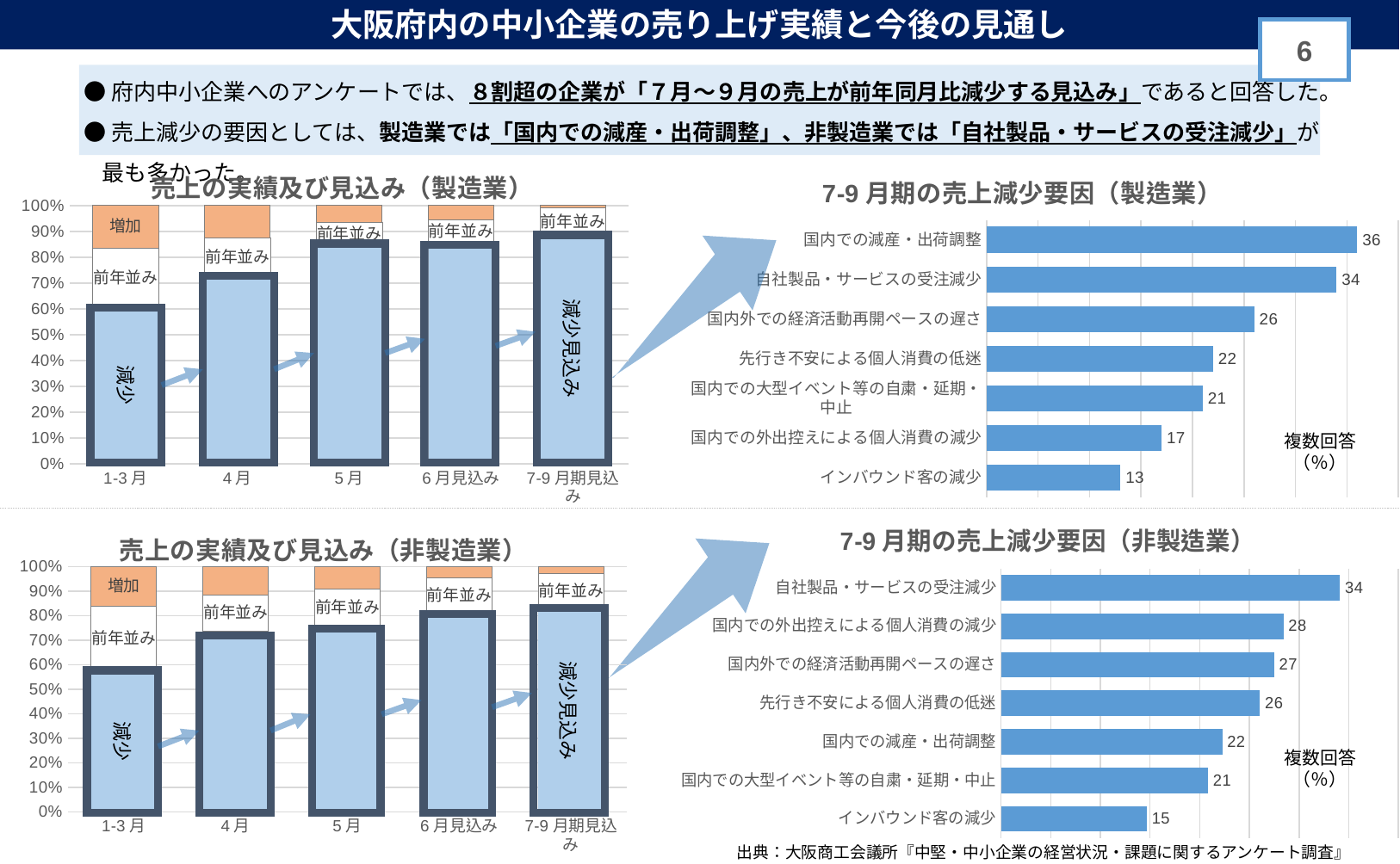

大阪府内の中小企業の売り上げ実績と今後の見通し
6
 ●府内中小企業へのアンケートでは、８割超の企業が「７月～９月の売上が前年同月比減少する見込み」であると回答した。
 ●売上減少の要因としては、製造業では「国内での減産・出荷調整」、非製造業では「自社製品・サービスの受注減少」が最も多かった。

### Chart: 売上の実績及び見込み（製造業）

| Category | 減少 | 前年並み | 増加 |
|---|---|---|---|
| 1-3月 | 81.0 | 31.0 | 22.0 |
| 4月 | 98.0 | 20.0 | 17.0 |
| 5月 | 115.0 | 12.0 | 9.0 |
| 6月見込み | 109.0 | 12.0 | 7.0 |
| 7-9月期見込み | 100.0 | 13.0 | 1.0 |

### Chart: 7-9月期の売上減少要因（製造業）

| Category | 割合(%) |
|---|---|
| 国内での減産・出荷調整 | 36.0 |
| 自社製品・サービスの受注減少 | 34.0 |
| 国内外での経済活動再開ペースの遅さ | 26.0 |
| 先行き不安による個人消費の低迷 | 22.0 |
| 国内での大型イベント等の自粛・延期・中止 | 21.0 |
| 国内での外出控えによる個人消費の減少 | 17.0 |
| インバウンド客の減少 | 13.0 |
減少見込み

減少
複数回答
（％）

### Chart: 7-9月期の売上減少要因（非製造業）

| Category | 割合(%) |
|---|---|
| 自社製品・サービスの受注減少 | 34.12322274881517 |
| 国内での外出控えによる個人消費の減少 | 28.436018957345972 |
| 国内外での経済活動再開ペースの遅さ | 27.488151658767773 |
| 先行き不安による個人消費の低迷 | 26.066350710900476 |
| 国内での減産・出荷調整 | 22.274881516587676 |
| 国内での大型イベント等の自粛・延期・中止 | 20.85308056872038 |
| インバウンド客の減少 | 14.691943127962084 |

### Chart: 売上の実績及び見込み（非製造業）

| Category | 減少 | 前年並み | 増加 |
|---|---|---|---|
| 1-3月 | 165.0 | 76.0 | 47.0 |
| 4月 | 214.0 | 43.0 | 34.0 |
| 5月 | 220.0 | 43.0 | 27.0 |
| 6月見込み | 230.0 | 41.0 | 13.0 |
| 7-9月期見込み | 211.0 | 38.0 | 7.0 |
減少見込み

減少
複数回答
（％）
出典：大阪商工会議所『中堅・中小企業の経営状況・課題に関するアンケート調査』